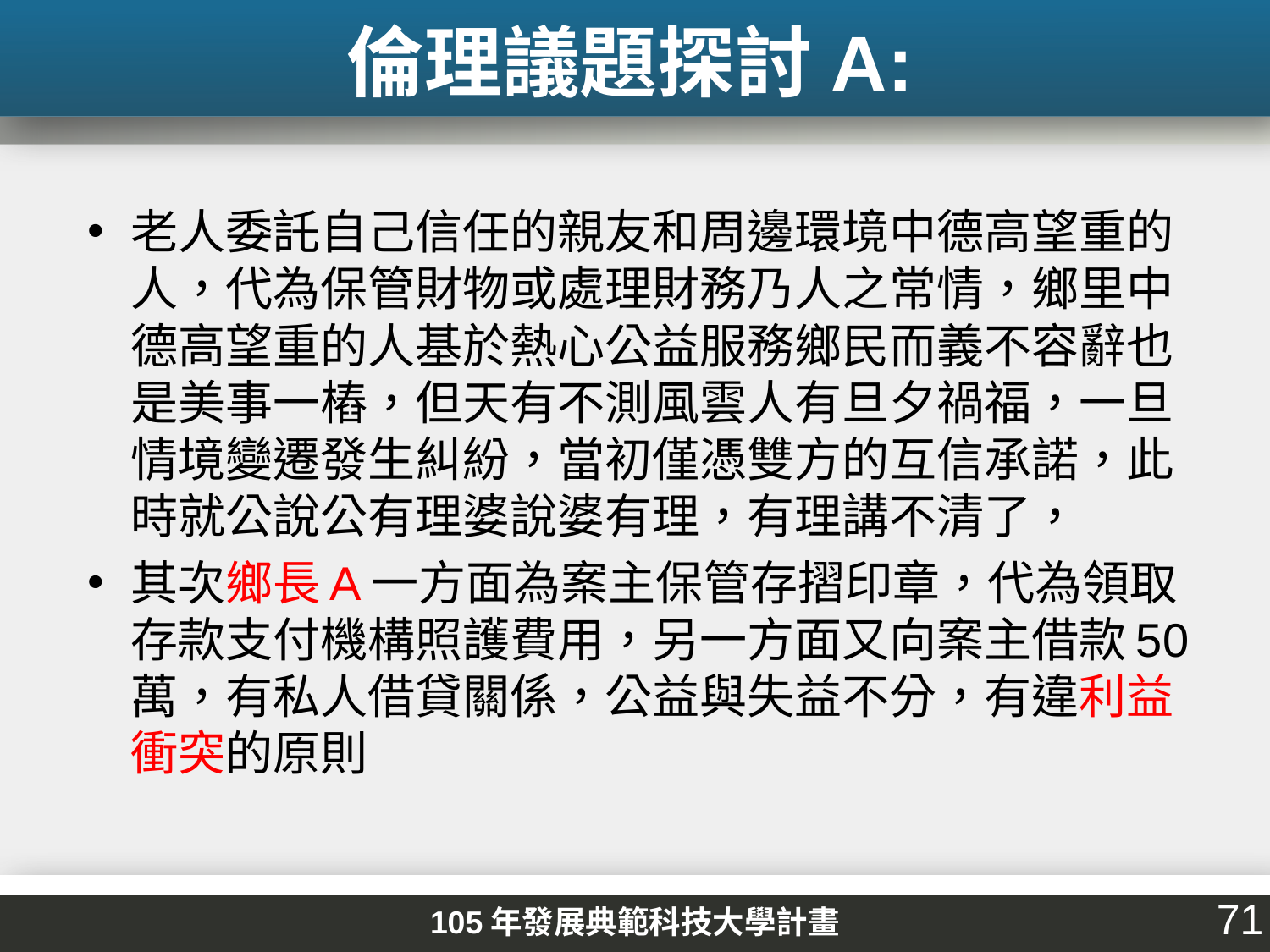

倫理議題探討A:
老人委託自己信任的親友和周邊環境中德高望重的人，代為保管財物或處理財務乃人之常情，鄉里中德高望重的人基於熱心公益服務鄉民而義不容辭也是美事一樁，但天有不測風雲人有旦夕禍福，一旦情境變遷發生糾紛，當初僅憑雙方的互信承諾，此時就公說公有理婆說婆有理，有理講不清了，
其次鄉長A一方面為案主保管存摺印章，代為領取存款支付機構照護費用，另一方面又向案主借款50萬，有私人借貸關係，公益與失益不分，有違利益衝突的原則